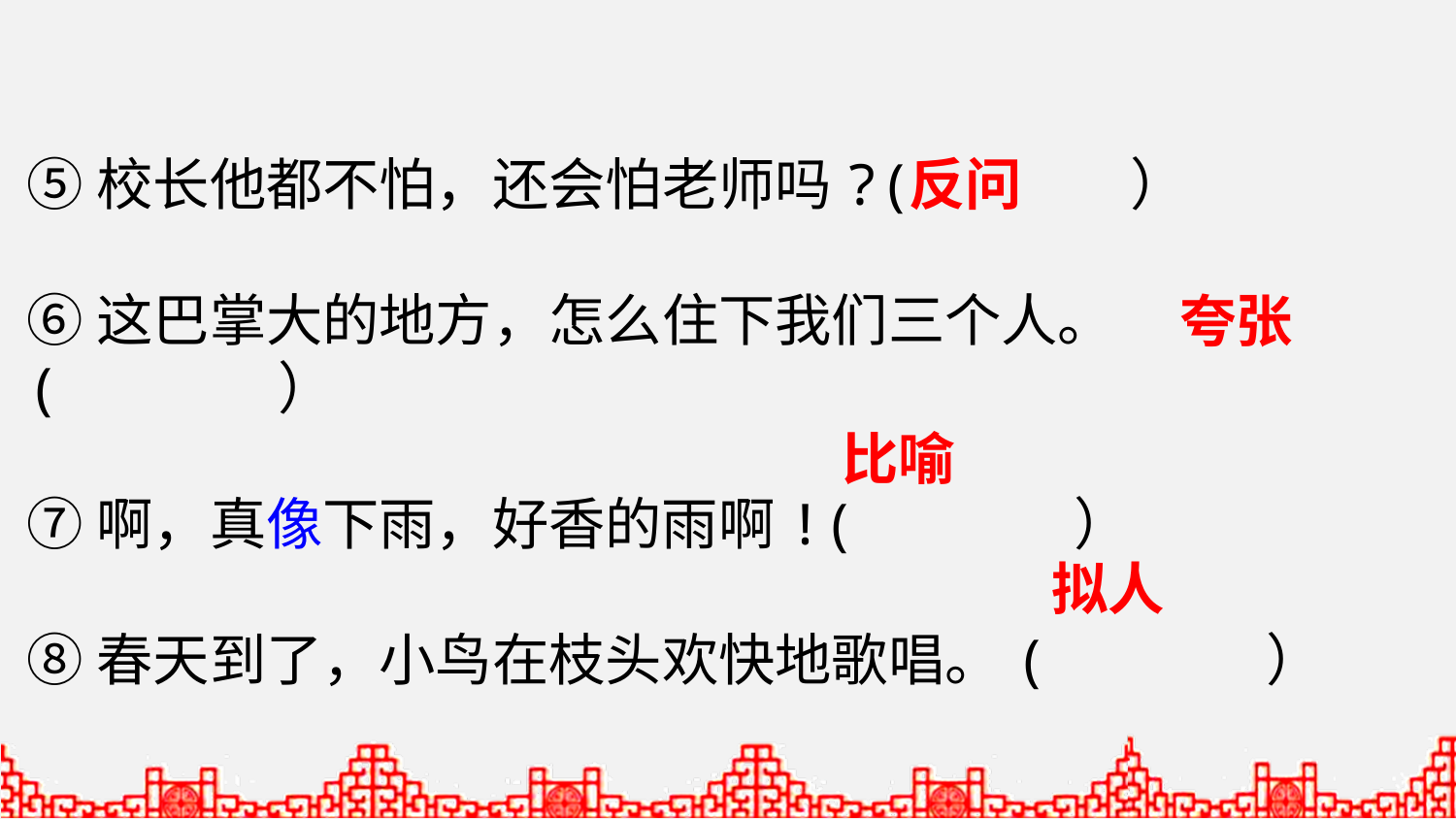

⑤校长他都不怕，还会怕老师吗?(      ）

⑥这巴掌大的地方，怎么住下我们三个人。 (      ）

⑦啊，真像下雨，好香的雨啊!(      ）

⑧春天到了，小鸟在枝头欢快地歌唱。(      ）
反问
夸张
比喻
拟人